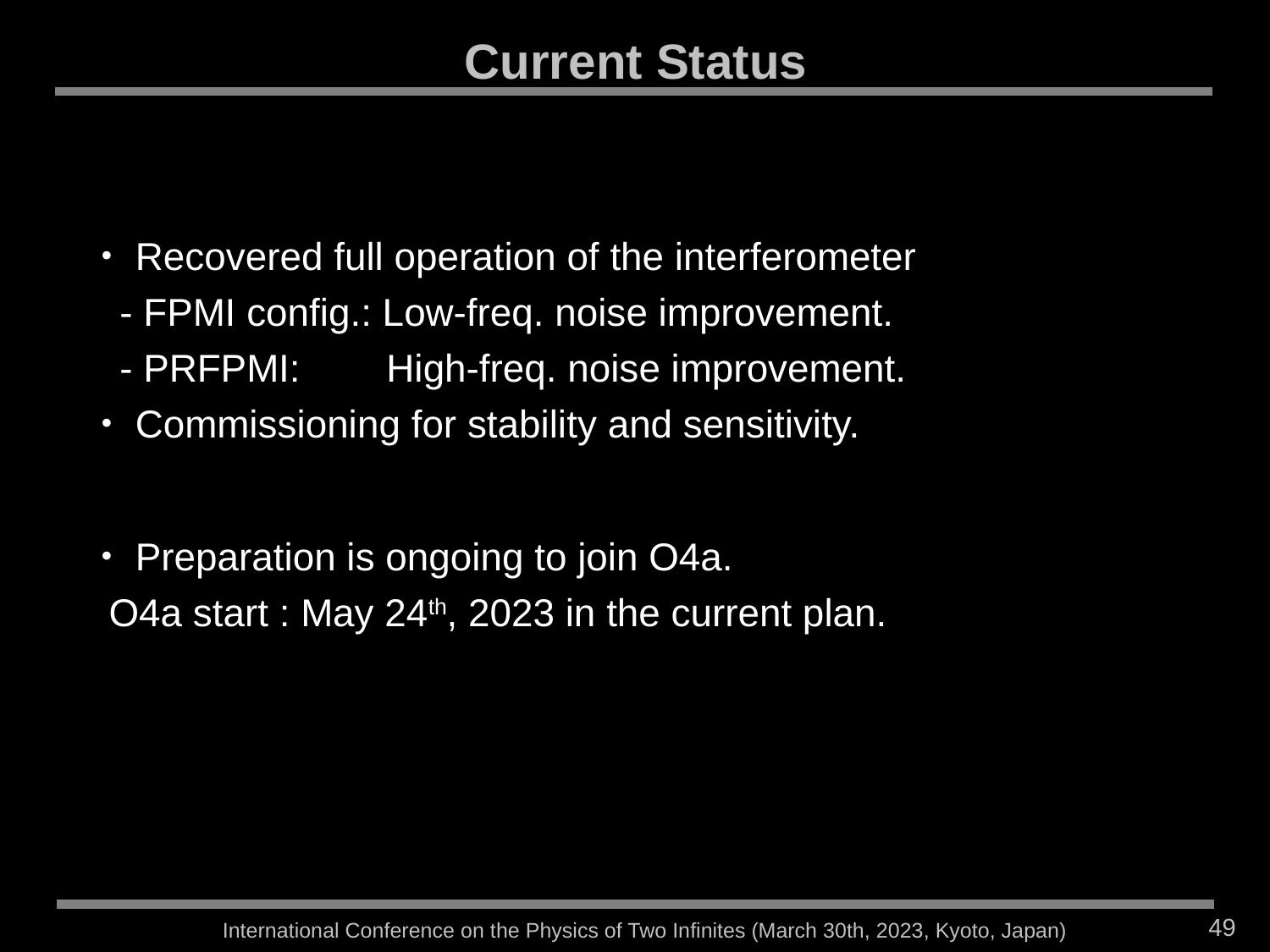

Current Status
・Recovered full operation of the interferometer
   - FPMI config.: Low-freq. noise improvement.
   - PRFPMI:        High-freq. noise improvement.
・Commissioning for stability and sensitivity.
・Preparation is ongoing to join O4a.
  O4a start : May 24th, 2023 in the current plan.
49
International Conference on the Physics of Two Infinites (March 30th, 2023, Kyoto, Japan)